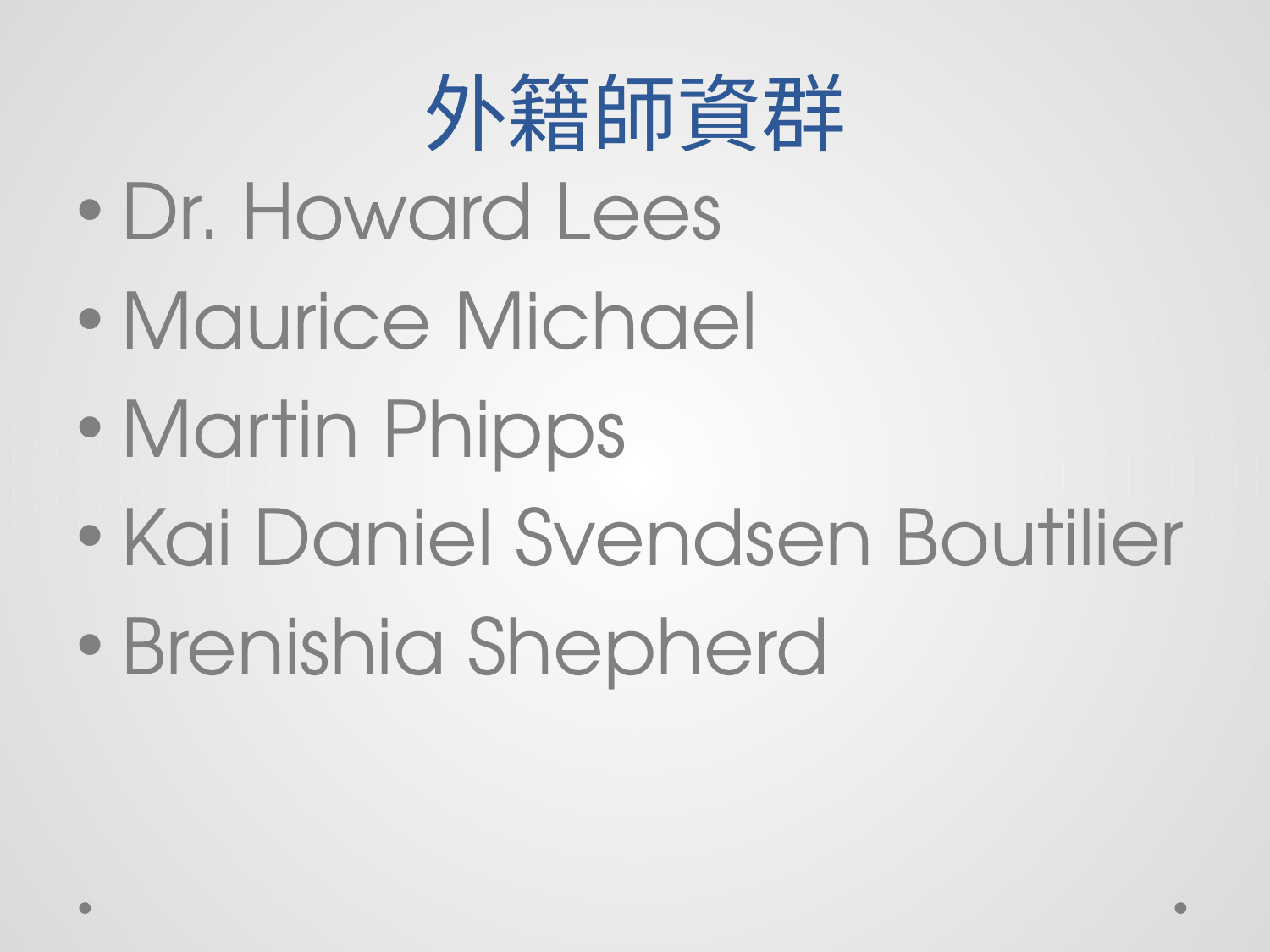

# 外籍師資群
Dr. Howard Lees
Maurice Michael
Martin Phipps
Kai Daniel Svendsen Boutilier
Brenishia Shepherd